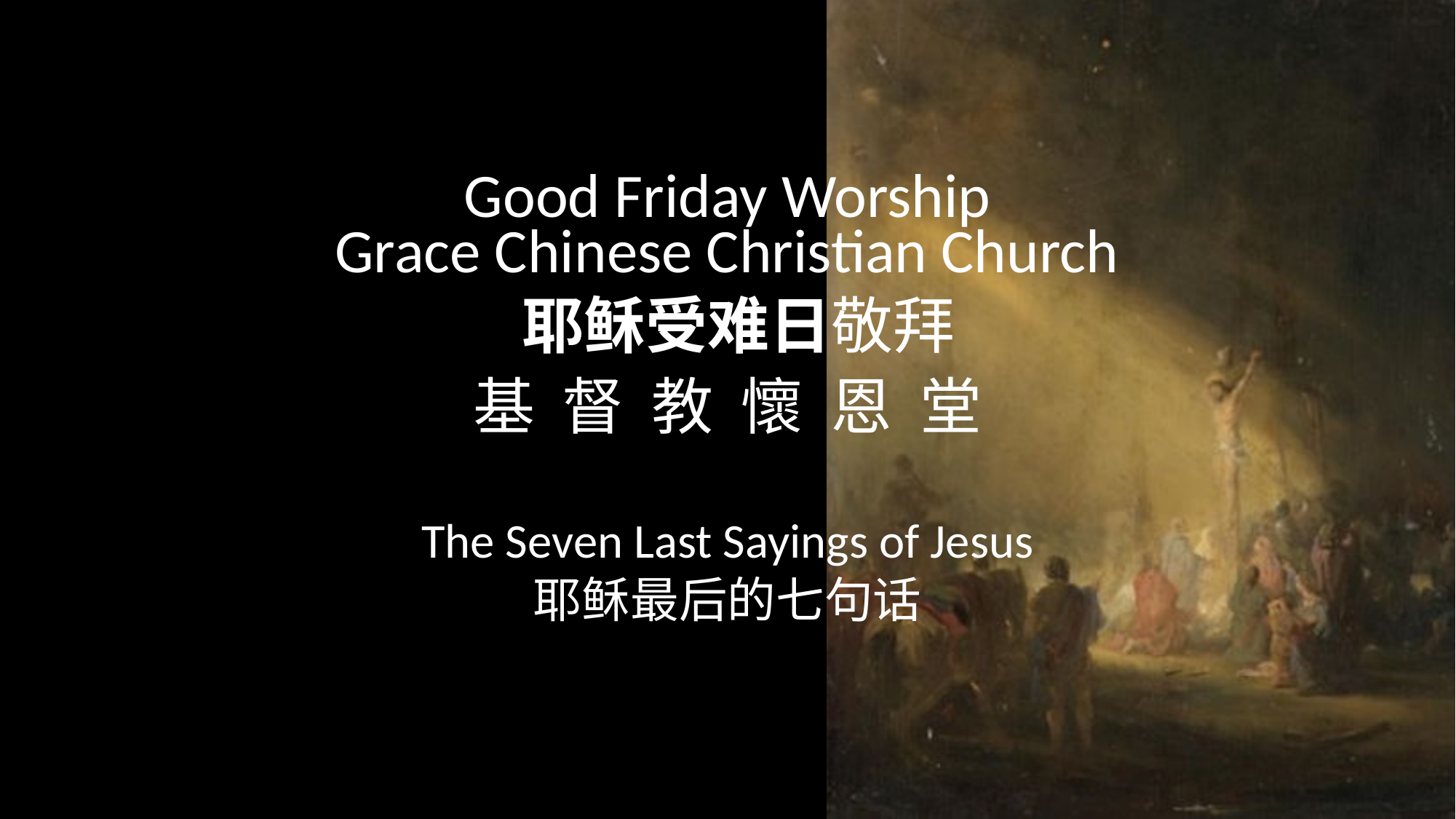

# Good Friday Worship Grace Chinese Christian Church 耶稣受难日敬拜 基  督  教  懷  恩  堂
The Seven Last Sayings of Jesus
耶稣最后的七句话